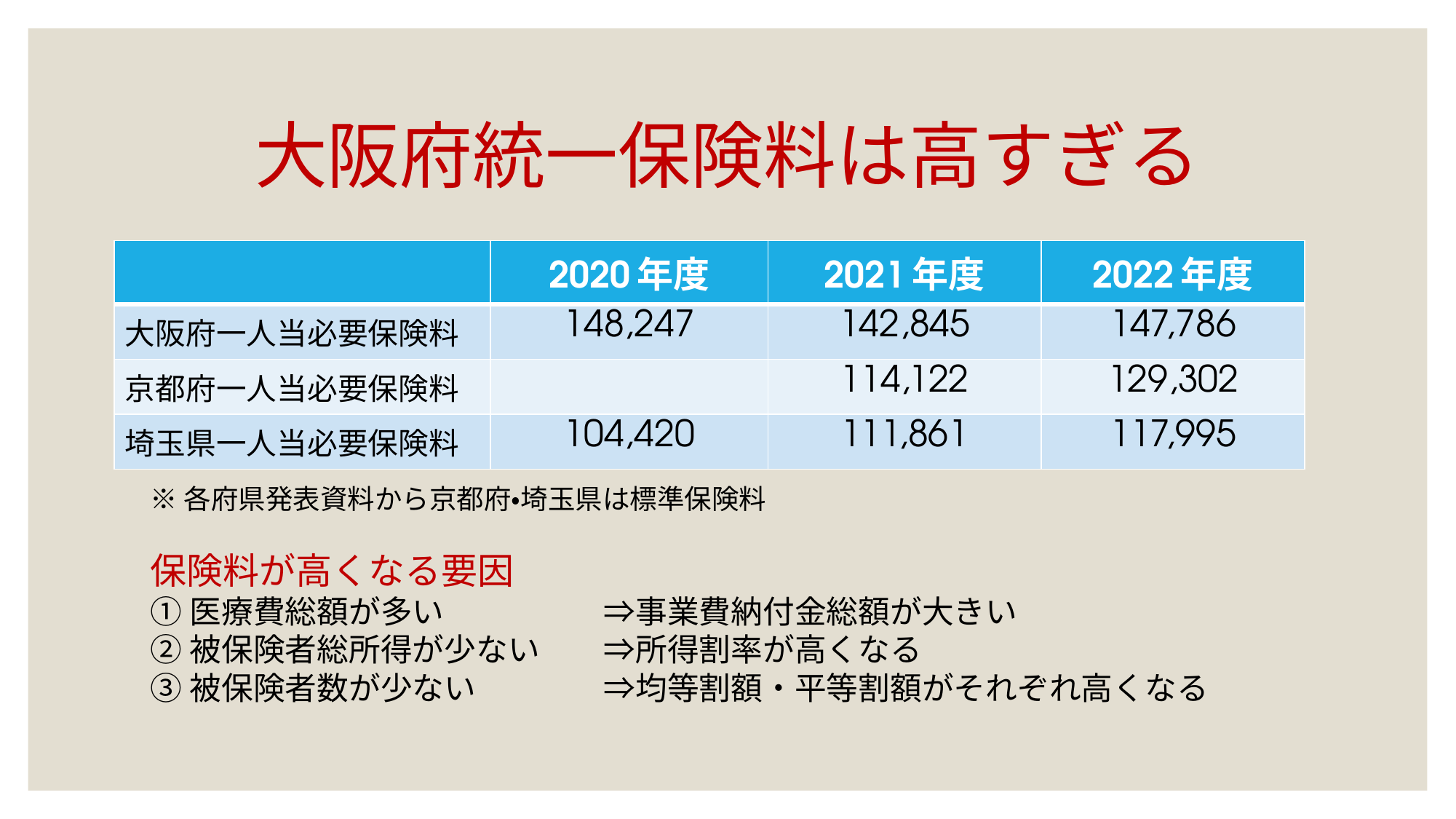

# 大阪府統一保険料は高すぎる
|  | 2020年度 | 2021年度 | 2022年度 |
| --- | --- | --- | --- |
| 大阪府一人当必要保険料 | 148,247 | 142,845 | 147,786 |
| 京都府一人当必要保険料 |  | 114,122 | 129,302 |
| 埼玉県一人当必要保険料 | 104,420 | 111,861 | 117,995 |
※各府県発表資料から京都府・埼玉県は標準保険料

保険料が高くなる要因
①医療費総額が多い　　　　　⇒事業費納付金総額が大きい
②被保険者総所得が少ない　　⇒所得割率が高くなる
③被保険者数が少ない　　　　⇒均等割額・平等割額がそれぞれ高くなる